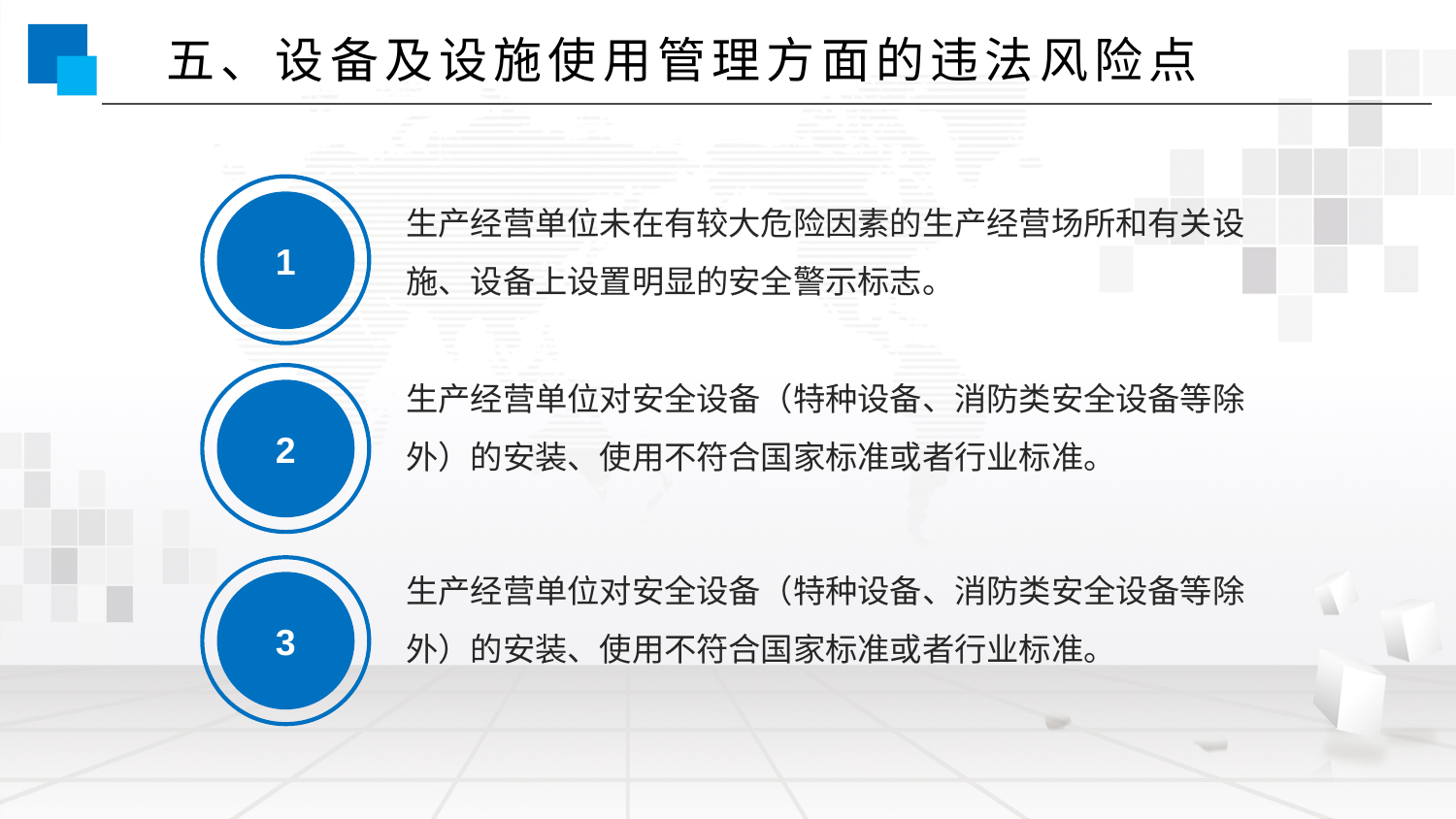

五、设备及设施使用管理方面的违法风险点

1
生产经营单位未在有较大危险因素的生产经营场所和有关设施、设备上设置明显的安全警示标志。
生产经营单位对安全设备（特种设备、消防类安全设备等除外）的安装、使用不符合国家标准或者行业标准。

2
生产经营单位对安全设备（特种设备、消防类安全设备等除外）的安装、使用不符合国家标准或者行业标准。

3